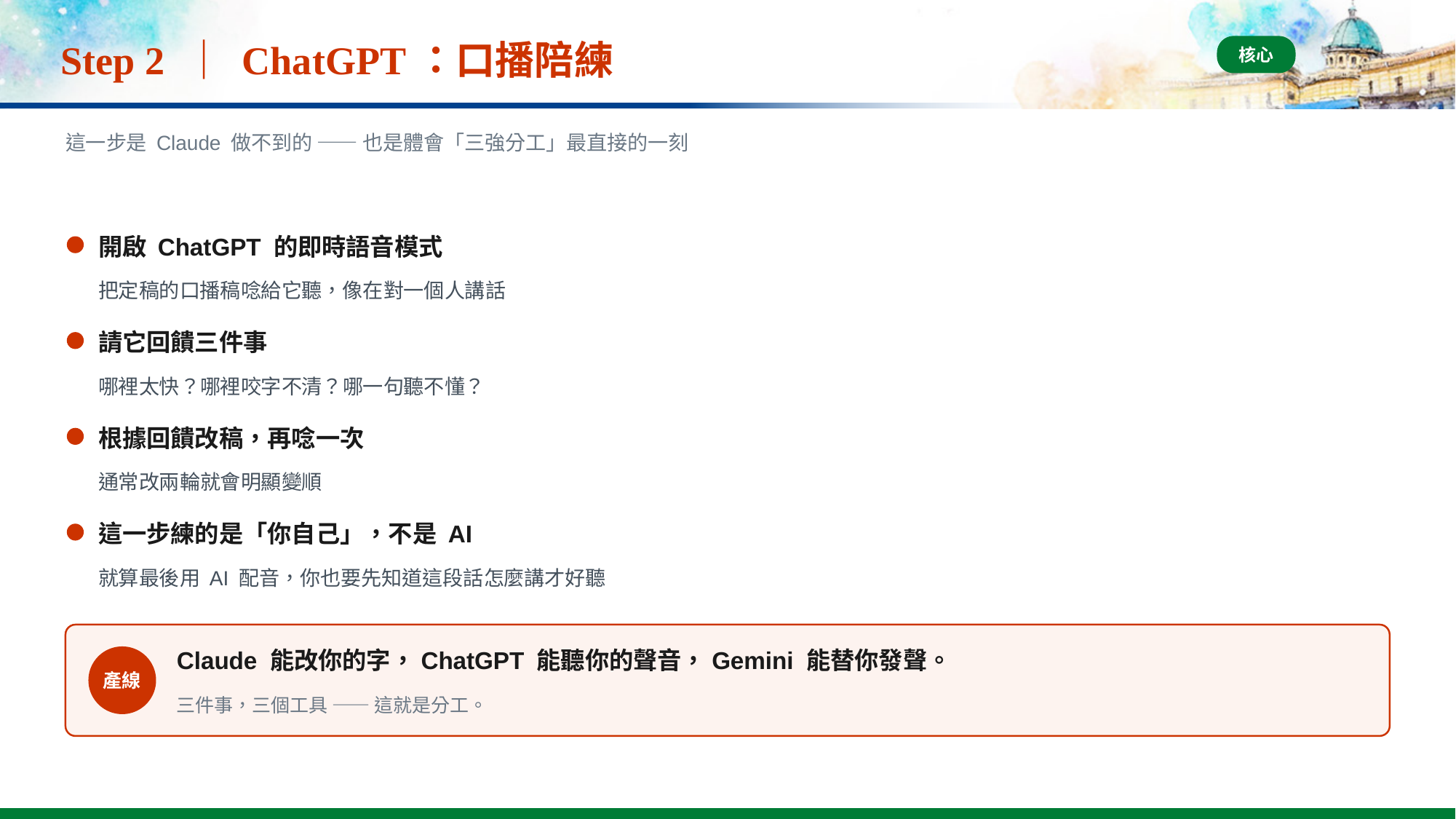

# Step 2 ｜ ChatGPT：口播陪練
核心
這一步是 Claude 做不到的 —— 也是體會「三強分工」最直接的一刻
開啟 ChatGPT 的即時語音模式

把定稿的口播稿唸給它聽，像在對一個人講話
請它回饋三件事

哪裡太快？哪裡咬字不清？哪一句聽不懂？
根據回饋改稿，再唸一次

通常改兩輪就會明顯變順
這一步練的是「你自己」，不是 AI

就算最後用 AI 配音，你也要先知道這段話怎麼講才好聽

Claude 能改你的字，ChatGPT 能聽你的聲音，Gemini 能替你發聲。
產線
三件事，三個工具 —— 這就是分工。